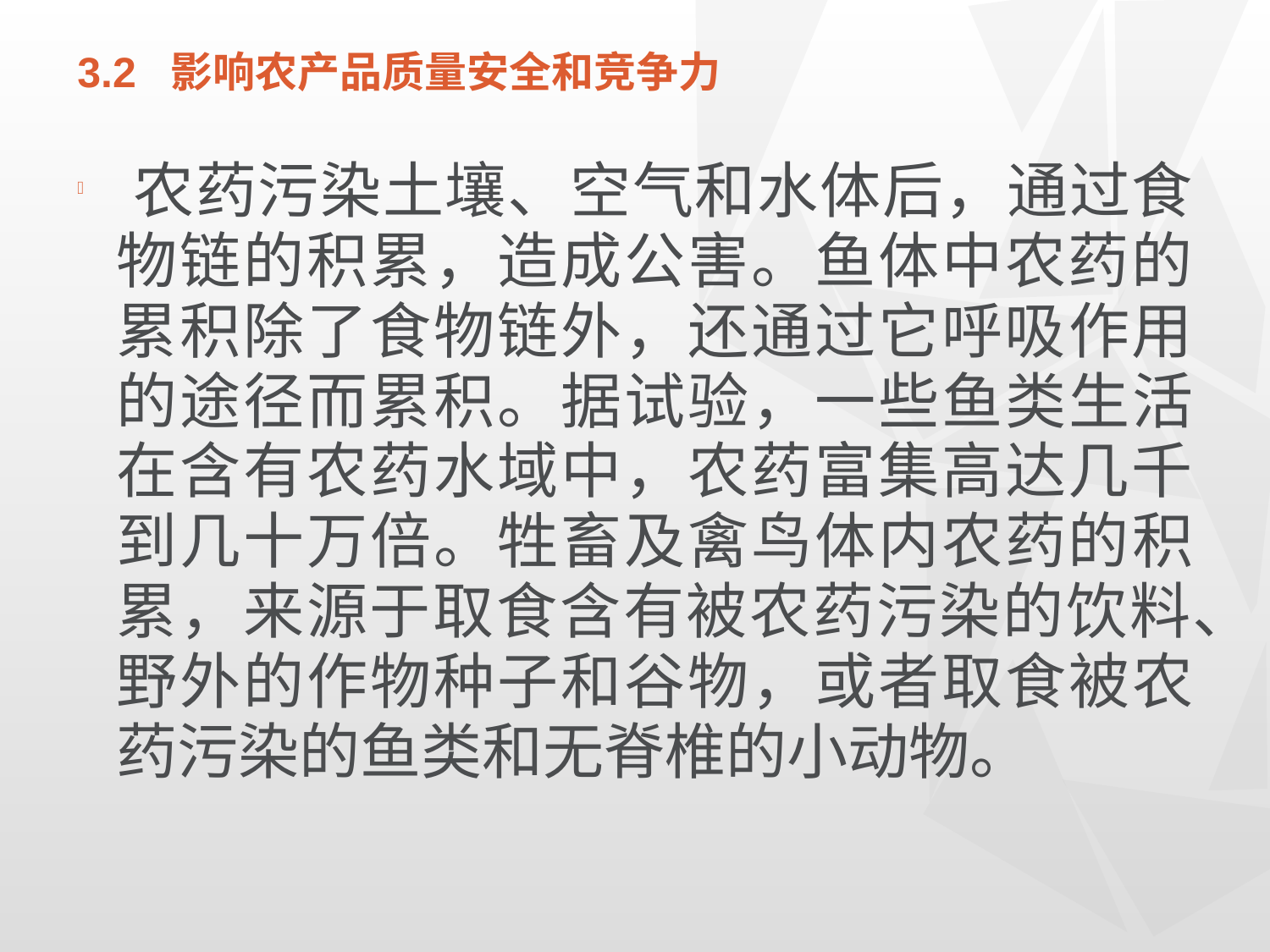

# 3.2  影响农产品质量安全和竞争力
 农药污染土壤、空气和水体后，通过食物链的积累，造成公害。鱼体中农药的累积除了食物链外，还通过它呼吸作用的途径而累积。据试验，一些鱼类生活在含有农药水域中，农药富集高达几千到几十万倍。牲畜及禽鸟体内农药的积累，来源于取食含有被农药污染的饮料、野外的作物种子和谷物，或者取食被农药污染的鱼类和无脊椎的小动物。